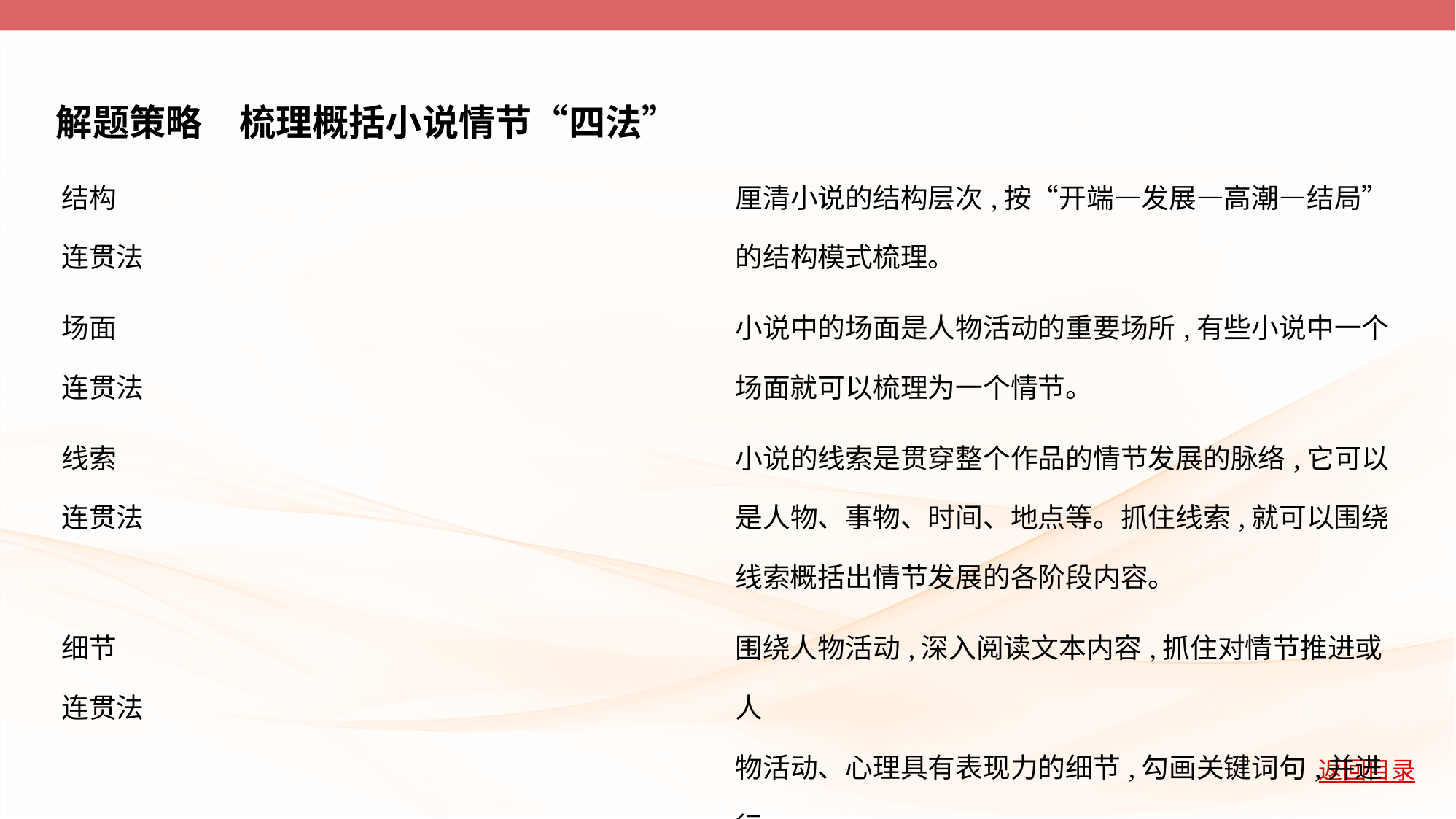

解题策略　梳理概括小说情节“四法”
| 结构 连贯法 | 厘清小说的结构层次,按“开端—发展—高潮—结局” 的结构模式梳理。 |
| --- | --- |
| 场面 连贯法 | 小说中的场面是人物活动的重要场所,有些小说中一个 场面就可以梳理为一个情节。 |
| 线索 连贯法 | 小说的线索是贯穿整个作品的情节发展的脉络,它可以 是人物、事物、时间、地点等。抓住线索,就可以围绕 线索概括出情节发展的各阶段内容。 |
| 细节 连贯法 | 围绕人物活动,深入阅读文本内容,抓住对情节推进或人 物活动、心理具有表现力的细节,勾画关键词句,并进行 提炼、概括。 |